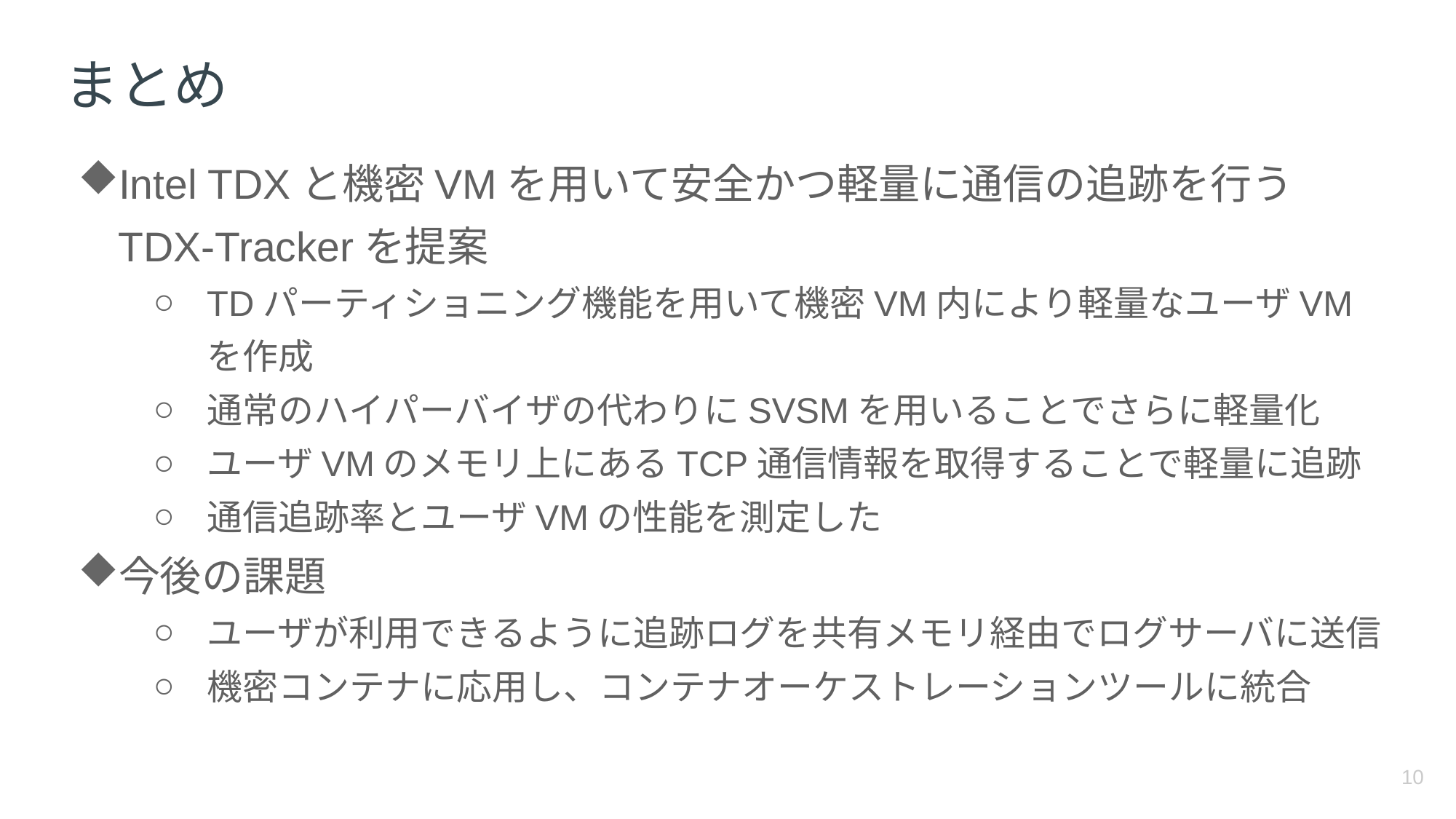

# まとめ
Intel TDXと機密VMを用いて安全かつ軽量に通信の追跡を行う
TDX-Trackerを提案
TDパーティショニング機能を用いて機密VM内により軽量なユーザVMを作成
通常のハイパーバイザの代わりにSVSMを用いることでさらに軽量化
ユーザVMのメモリ上にあるTCP通信情報を取得することで軽量に追跡
通信追跡率とユーザVMの性能を測定した
今後の課題
ユーザが利用できるように追跡ログを共有メモリ経由でログサーバに送信
機密コンテナに応用し、コンテナオーケストレーションツールに統合
10